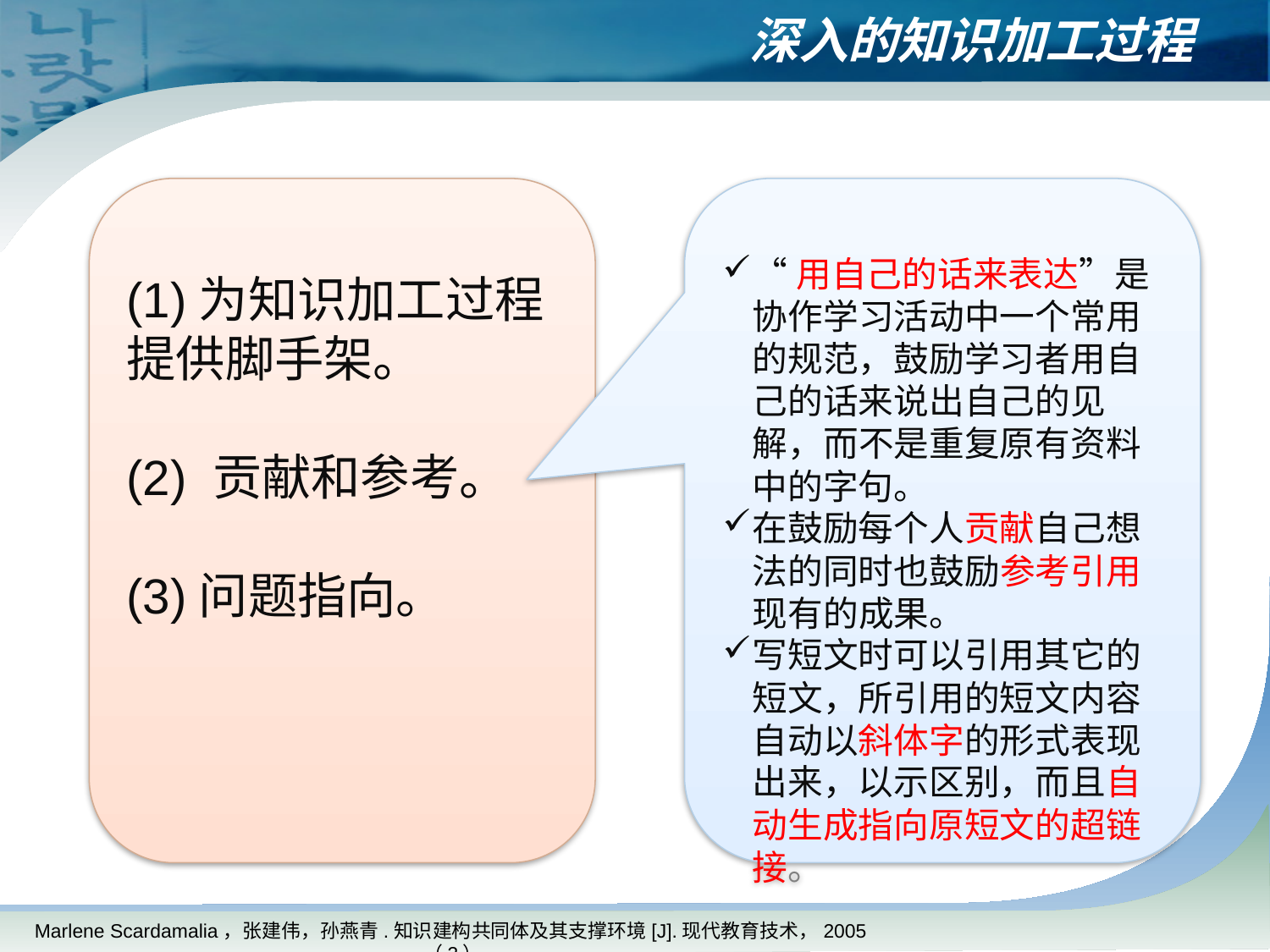

# 深入的知识加工过程

(1)为知识加工过程提供脚手架。

(2) 贡献和参考。

(3)问题指向。

“用自己的话来表达”是协作学习活动中一个常用的规范，鼓励学习者用自己的话来说出自己的见解，而不是重复原有资料中的字句。
在鼓励每个人贡献自己想法的同时也鼓励参考引用现有的成果。
写短文时可以引用其它的短文，所引用的短文内容自动以斜体字的形式表现出来，以示区别，而且自动生成指向原短文的超链接。
Marlene Scardamalia，张建伟，孙燕青.知识建构共同体及其支撑环境[J].现代教育技术，2005（3）